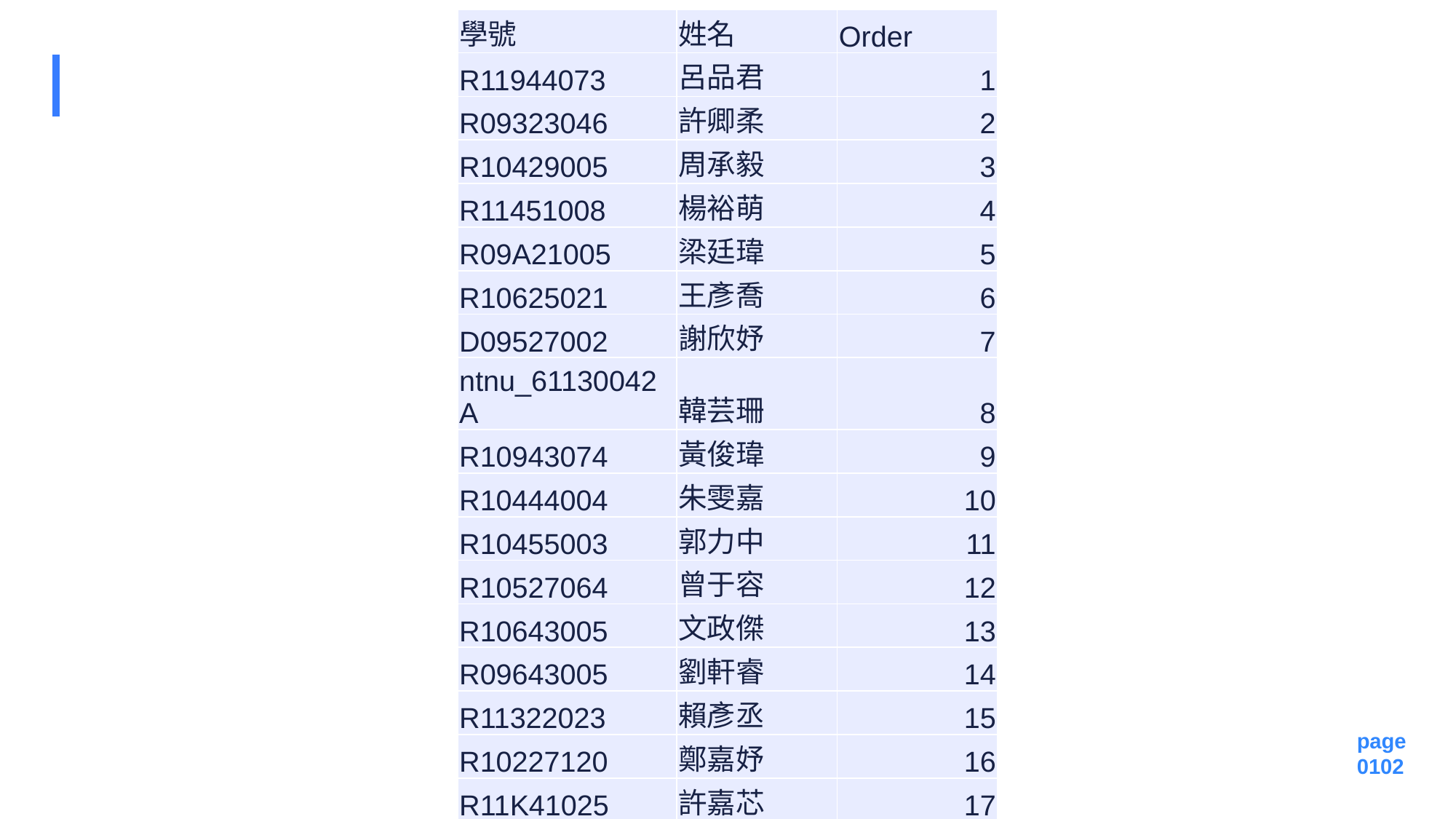

| 學號 | 姓名 | Order |
| --- | --- | --- |
| R11944073 | 呂品君 | 1 |
| R09323046 | 許卿柔 | 2 |
| R10429005 | 周承毅 | 3 |
| R11451008 | 楊裕萌 | 4 |
| R09A21005 | 梁廷瑋 | 5 |
| R10625021 | 王彥喬 | 6 |
| D09527002 | 謝欣妤 | 7 |
| ntnu\_61130042A | 韓芸珊 | 8 |
| R10943074 | 黃俊瑋 | 9 |
| R10444004 | 朱雯嘉 | 10 |
| R10455003 | 郭力中 | 11 |
| R10527064 | 曾于容 | 12 |
| R10643005 | 文政傑 | 13 |
| R09643005 | 劉軒睿 | 14 |
| R11322023 | 賴彥丞 | 15 |
| R10227120 | 鄭嘉妤 | 16 |
| R11K41025 | 許嘉芯 | 17 |
| R11522631 | 林季妍 | 18 |
| R10241214 | 鄧志毅 | 19 |
#
page
0102